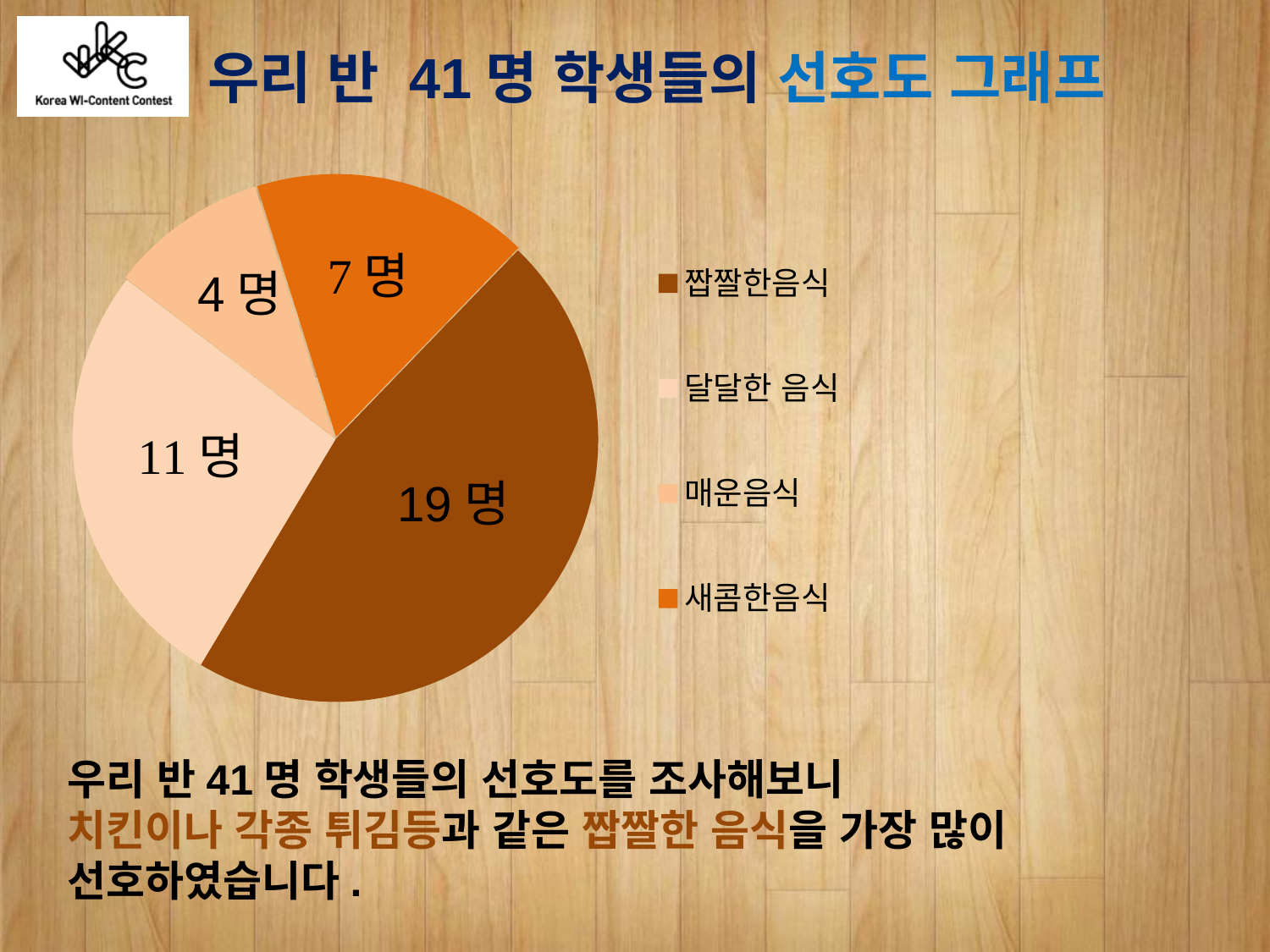

우리 반 41명 학생들의 선호도 그래프

### Chart

| Category | 열1 |
|---|---|
| 짭짤한음식 | 19.0 |
| 달달한 음식 | 11.0 |
| 매운음식 | 4.0 |
| 새콤한음식 | 7.0 |
4명
19명
우리 반41명 학생들의 선호도를 조사해보니
치킨이나 각종 튀김등과 같은 짭짤한 음식을 가장 많이 선호하였습니다.